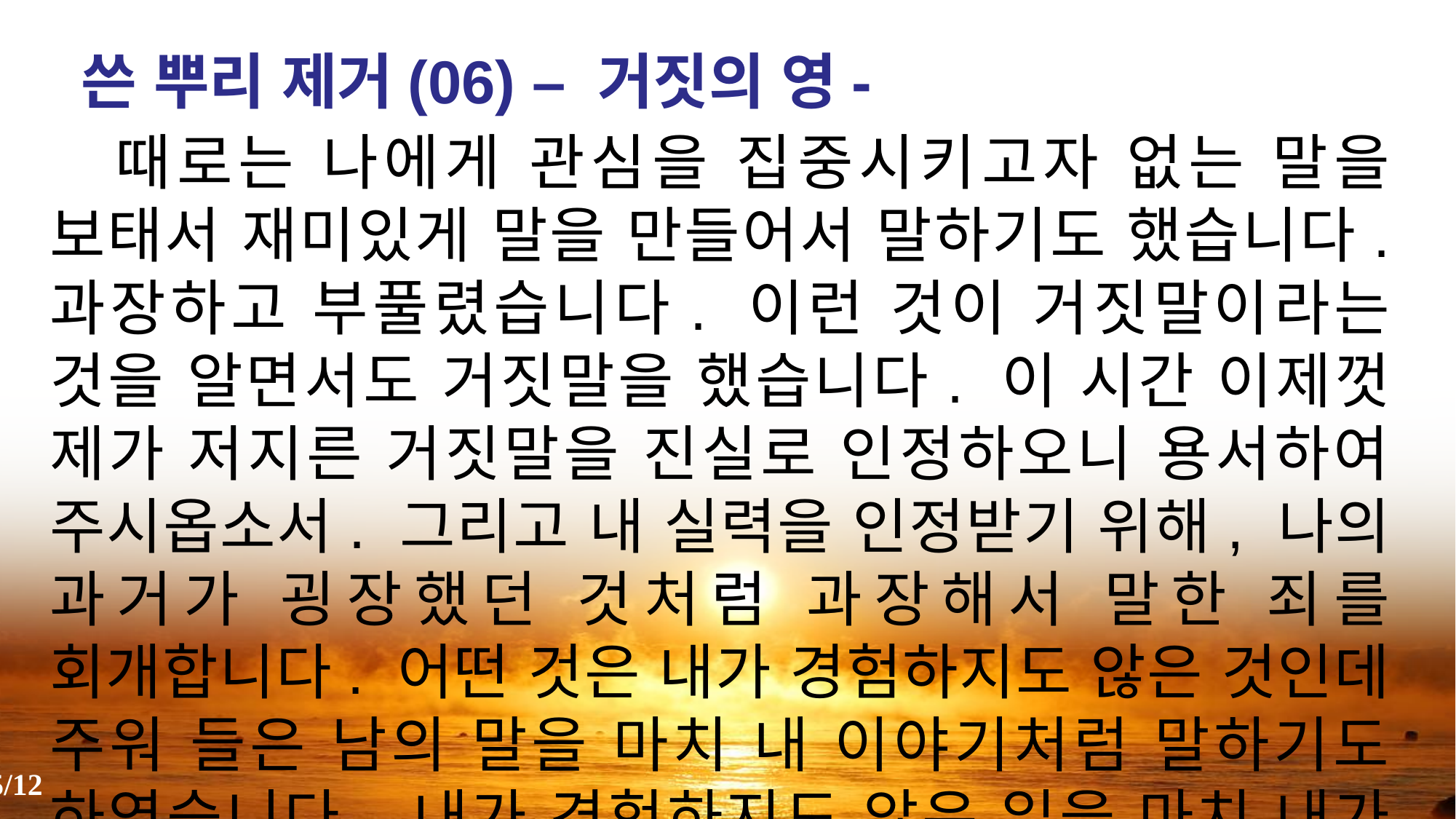

쓴 뿌리 제거(06) – 거짓의 영-
  때로는 나에게 관심을 집중시키고자 없는 말을 보태서 재미있게 말을 만들어서 말하기도 했습니다. 과장하고 부풀렸습니다. 이런 것이 거짓말이라는 것을 알면서도 거짓말을 했습니다. 이 시간 이제껏 제가 저지른 거짓말을 진실로 인정하오니 용서하여 주시옵소서. 그리고 내 실력을 인정받기 위해, 나의 과거가 굉장했던 것처럼 과장해서 말한 죄를 회개합니다. 어떤 것은 내가 경험하지도 않은 것인데 주워 들은 남의 말을 마치 내 이야기처럼 말하기도 하였습니다. 내가 경험하지도 않은 일을 마치 내가 했던 것처럼 허풍을 치면서 말했습니다.